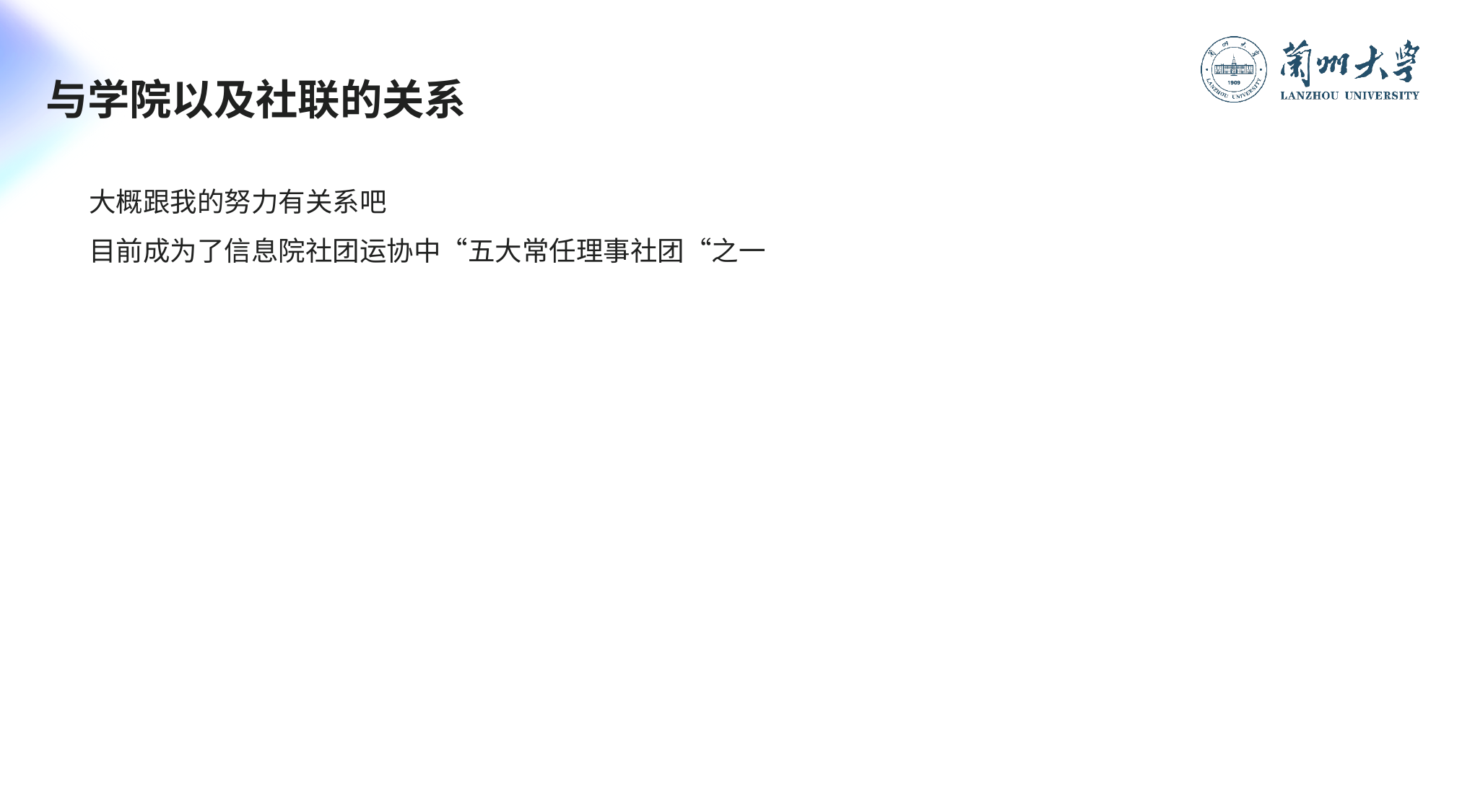

# 与学院以及社联的关系
大概跟我的努力有关系吧
目前成为了信息院社团运协中“五大常任理事社团“之一